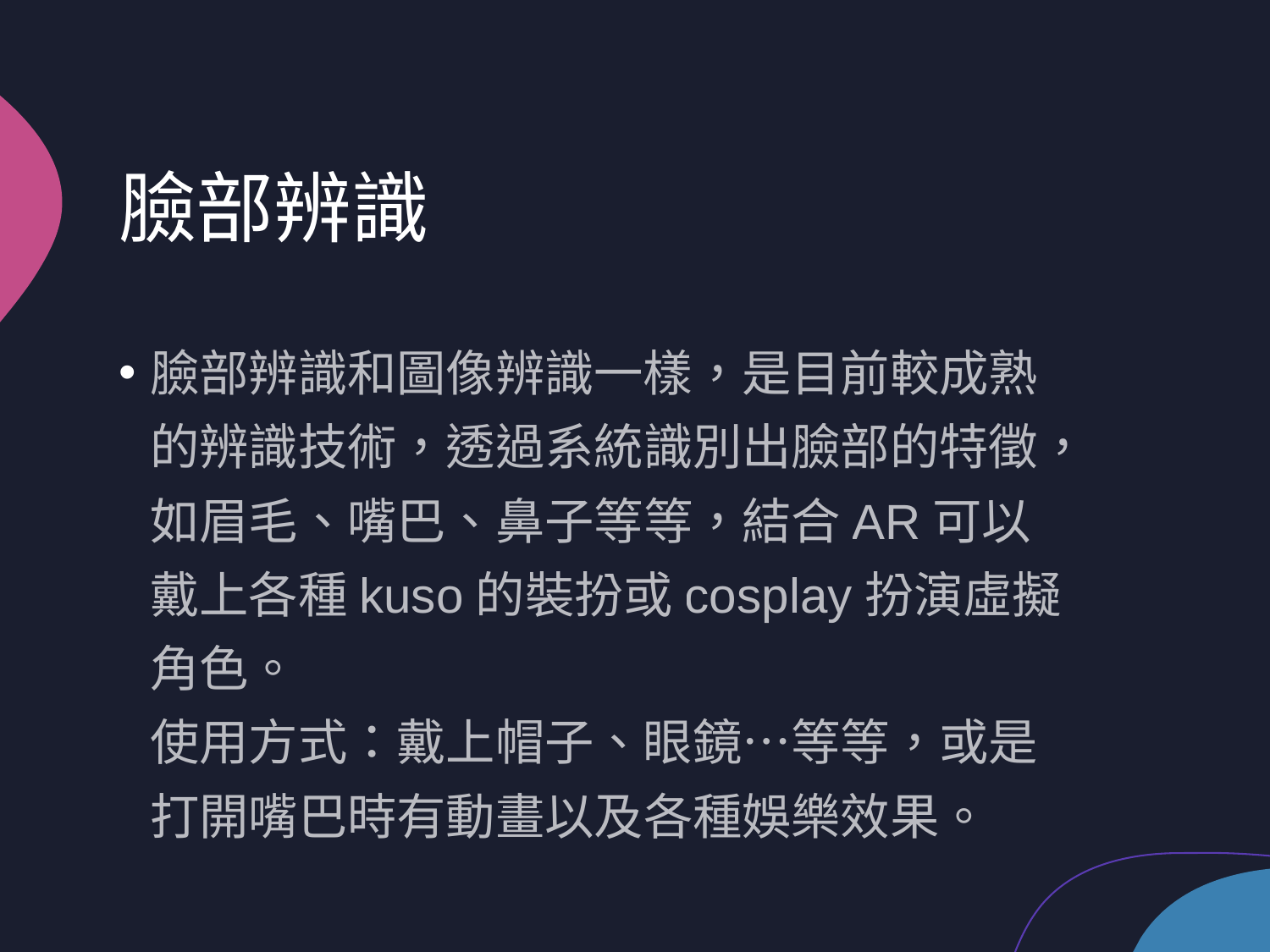

# 臉部辨識
臉部辨識和圖像辨識一樣，是目前較成熟的辨識技術，透過系統識別出臉部的特徵，如眉毛、嘴巴、鼻子等等，結合AR可以戴上各種kuso的裝扮或cosplay扮演虛擬角色。
使用方式：戴上帽子、眼鏡…等等，或是打開嘴巴時有動畫以及各種娛樂效果。